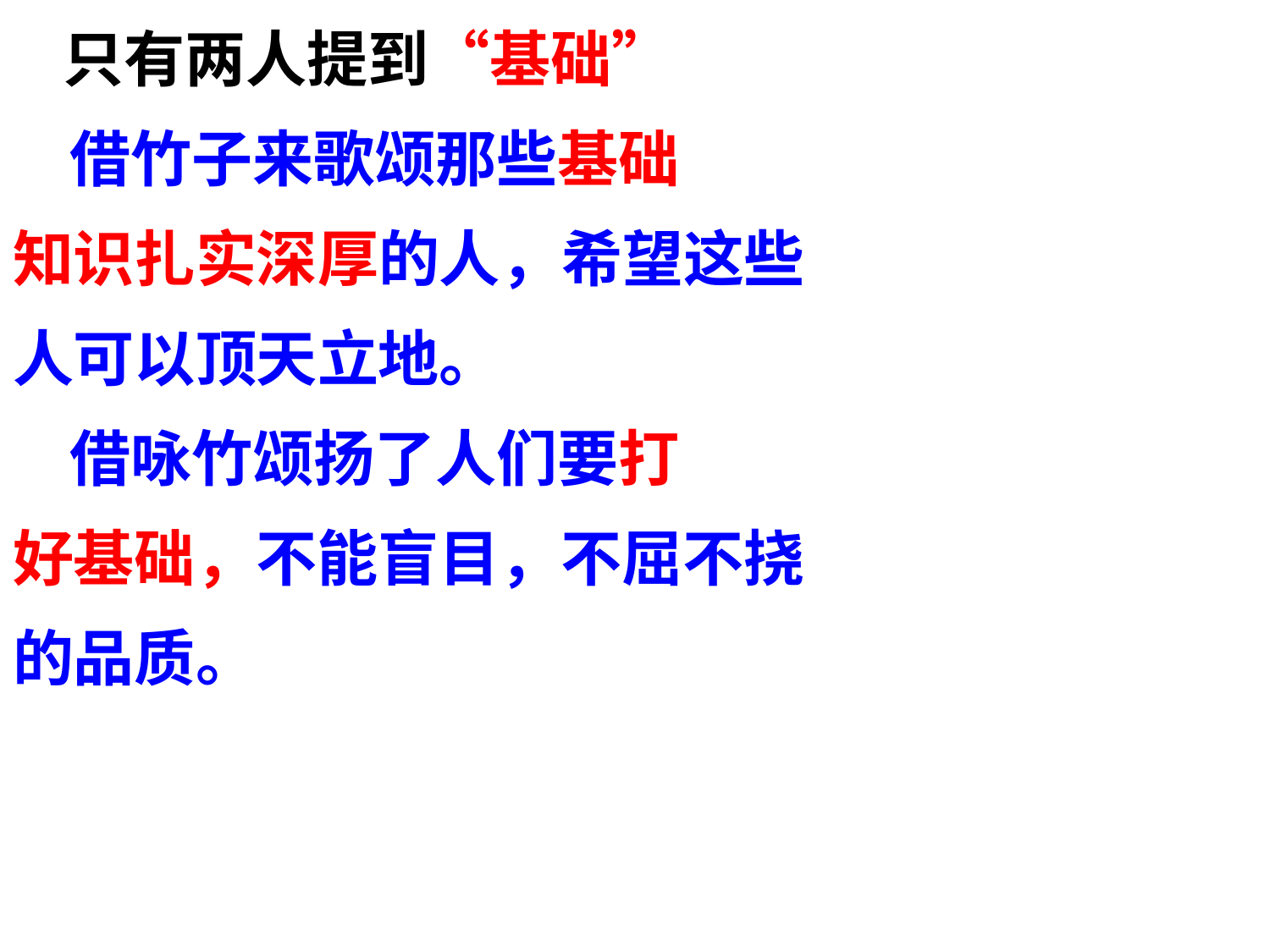

只有两人提到“基础”
    借竹子来歌颂那些基础
知识扎实深厚的人，希望这些
人可以顶天立地。
    借咏竹颂扬了人们要打
好基础，不能盲目，不屈不挠
的品质。